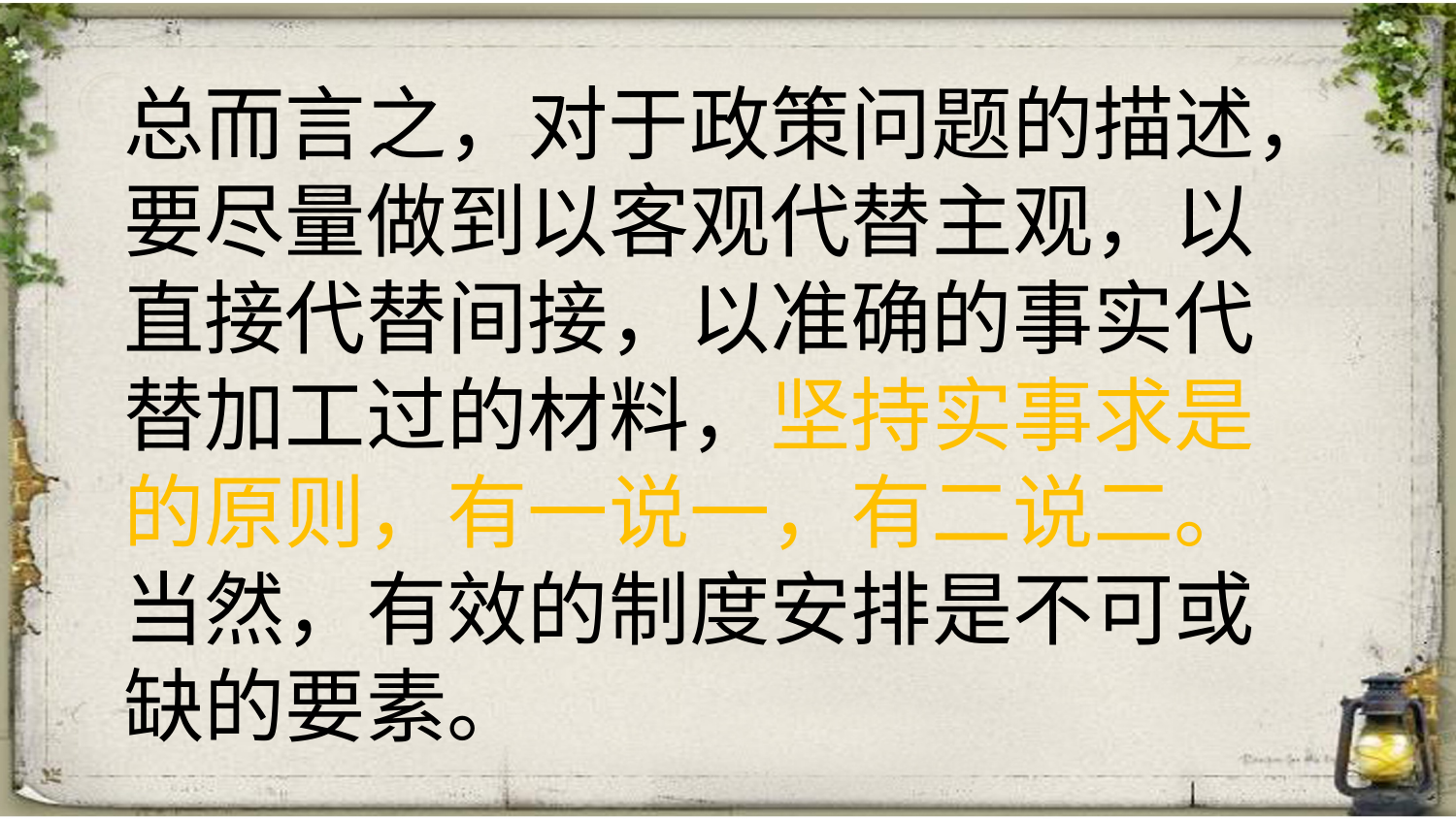

总而言之，对于政策问题的描述，要尽量做到以客观代替主观，以直接代替间接，以准确的事实代替加工过的材料，坚持实事求是的原则，有一说一，有二说二。当然，有效的制度安排是不可或缺的要素。